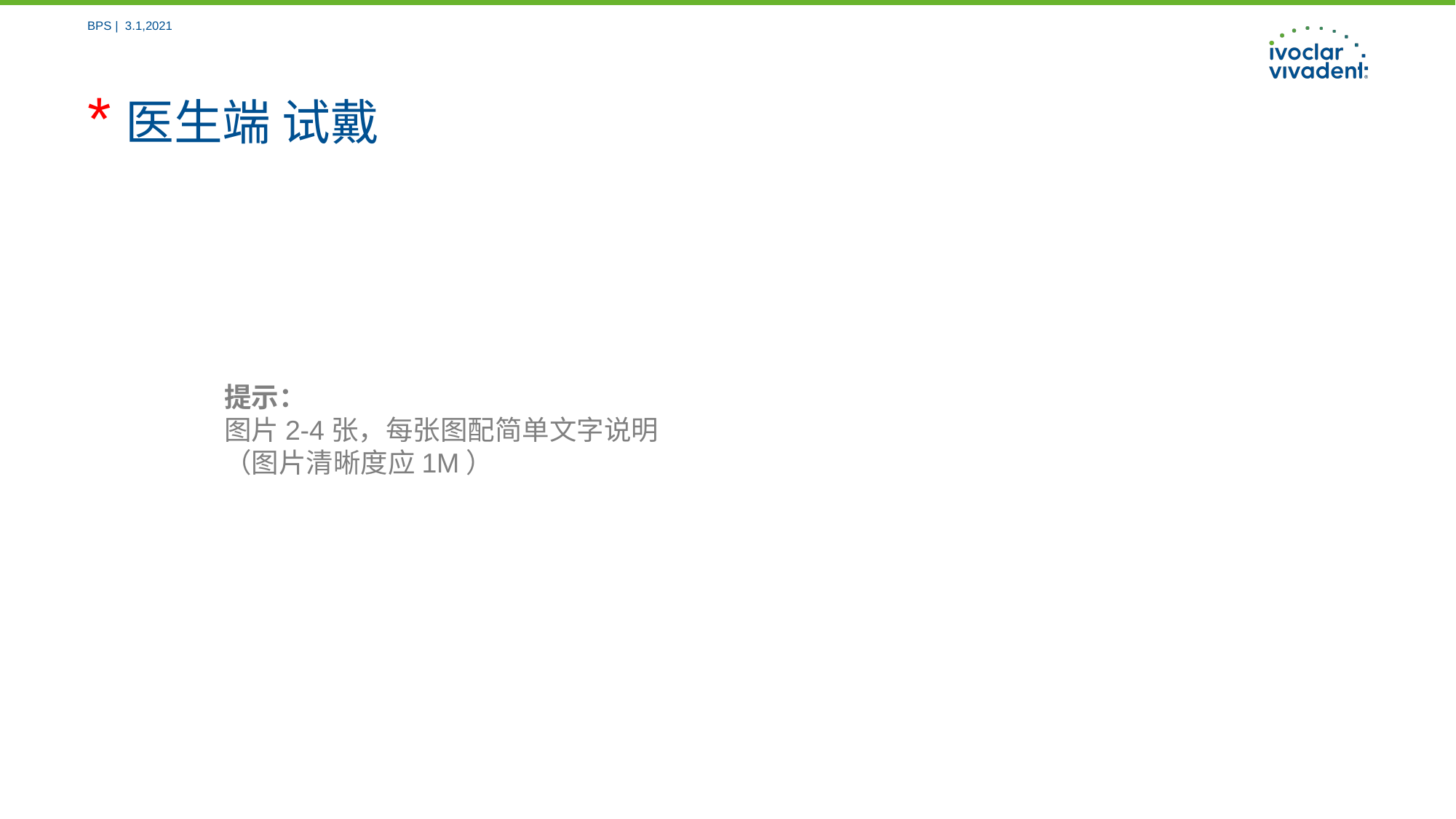

BPS |  3.1,2021
# *医生端 试戴
提示：
图片2-4张，每张图配简单文字说明
（图片清晰度应1M）